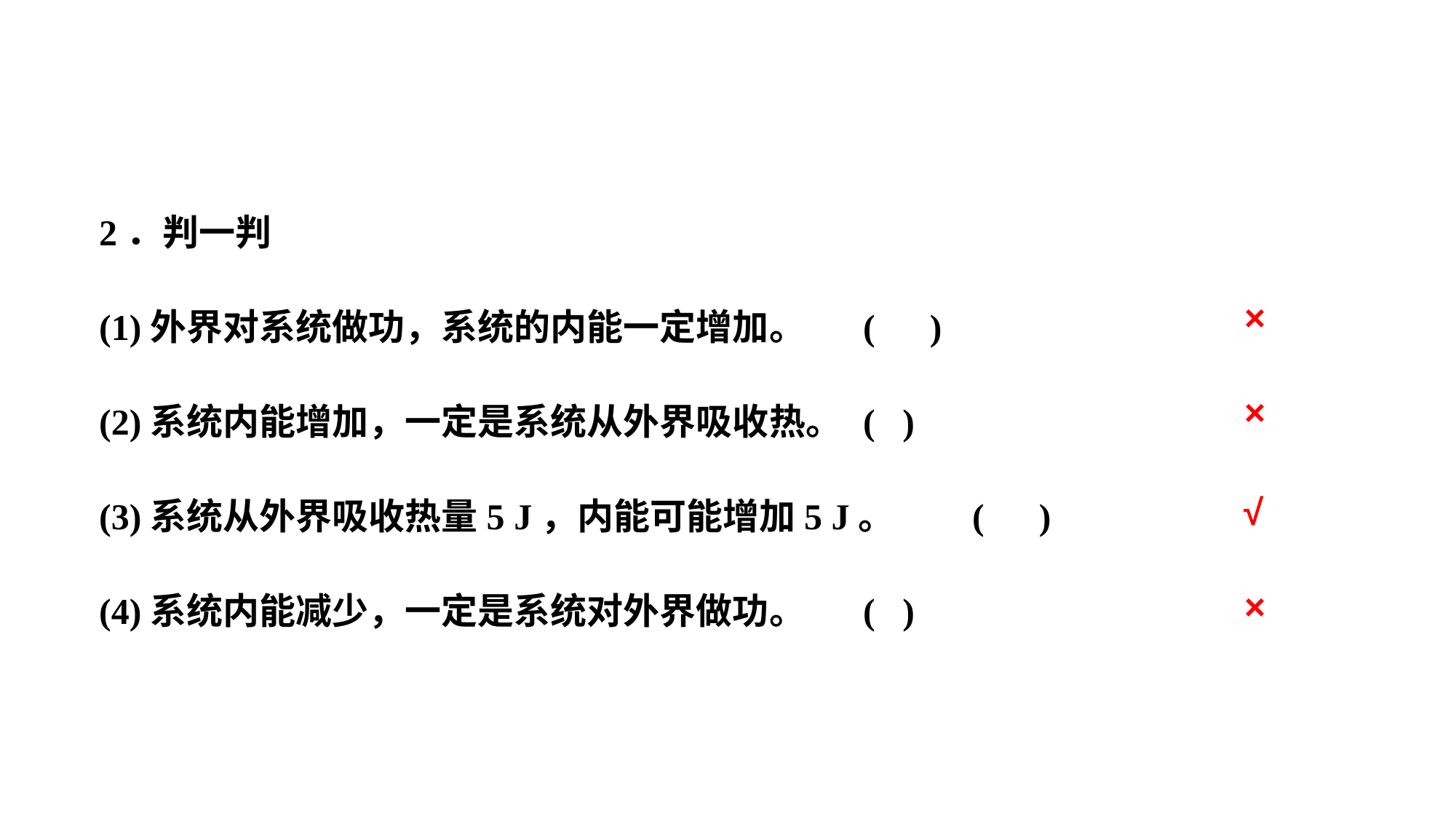

2．判一判
(1)外界对系统做功，系统的内能一定增加。	(      )
(2)系统内能增加，一定是系统从外界吸收热。	(   )
(3)系统从外界吸收热量5 J，内能可能增加5 J。	(      )
(4)系统内能减少，一定是系统对外界做功。	(   )
×
×
√
×